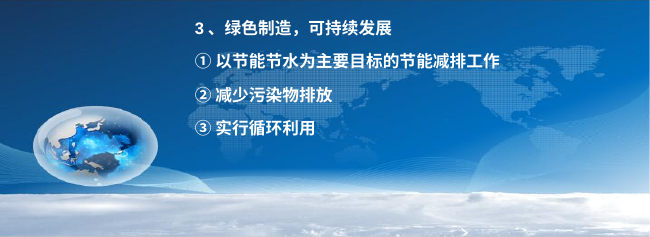

3、绿色制造，可持续发展
①以节能节水为主要目标的节能减排工作
②减少污染物排放
③实行循环利用
7